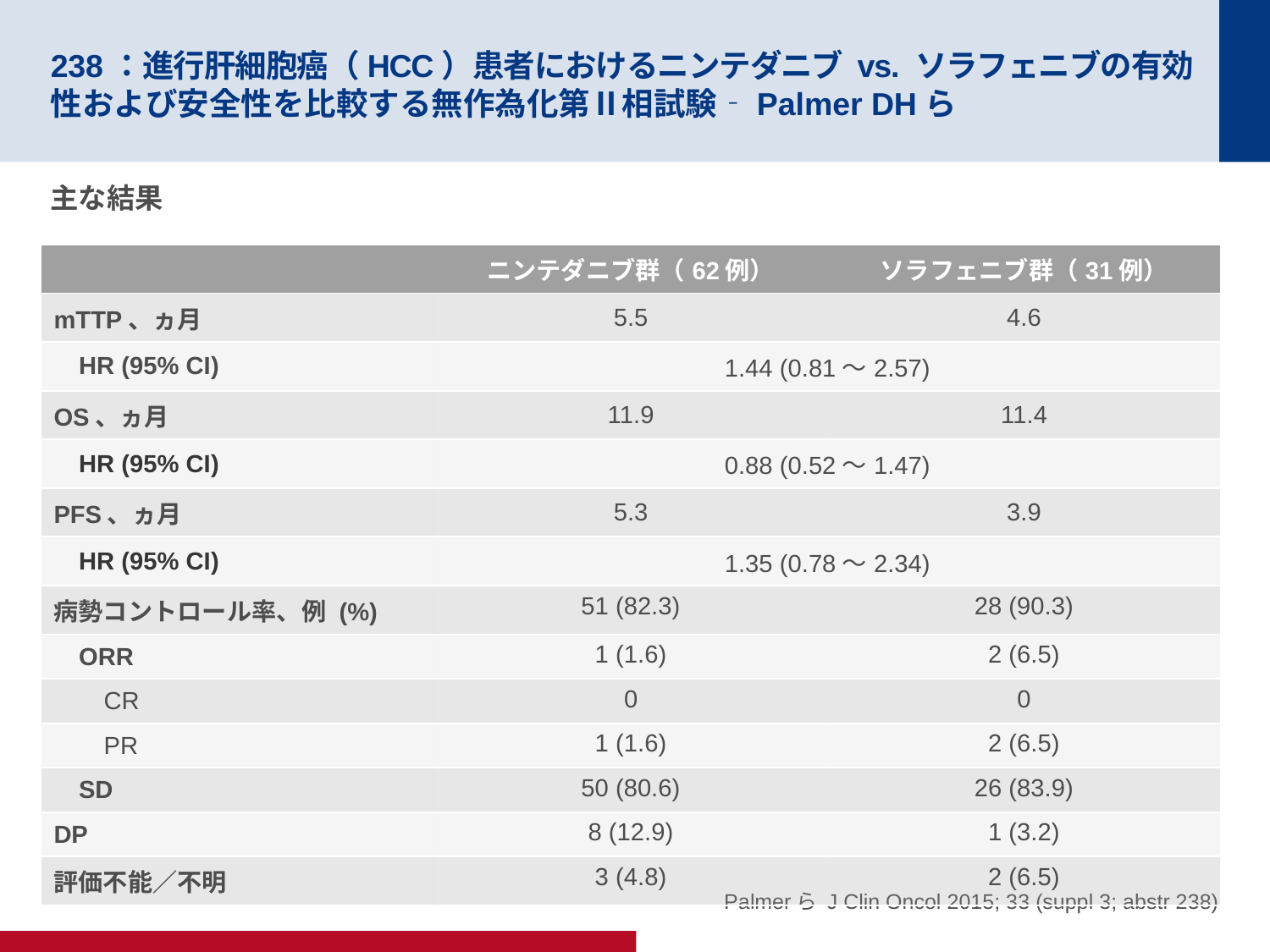

# 238：進行肝細胞癌（HCC）患者におけるニンテダニブ vs. ソラフェニブの有効性および安全性を比較する無作為化第Ⅱ相試験‐Palmer DHら
主な結果
|  | ニンテダニブ群（62例） | ソラフェニブ群（31例） |
| --- | --- | --- |
| mTTP、ヵ月 | 5.5 | 4.6 |
| HR (95% CI) | 1.44 (0.81～2.57) |  |
| OS、ヵ月 | 11.9 | 11.4 |
| HR (95% CI) | 0.88 (0.52～1.47) |  |
| PFS、ヵ月 | 5.3 | 3.9 |
| HR (95% CI) | 1.35 (0.78～2.34) |  |
| 病勢コントロール率、例 (%) | 51 (82.3) | 28 (90.3) |
| ORR | 1 (1.6) | 2 (6.5) |
| CR | 0 | 0 |
| PR | 1 (1.6) | 2 (6.5) |
| SD | 50 (80.6) | 26 (83.9) |
| DP | 8 (12.9) | 1 (3.2) |
| 評価不能／不明 | 3 (4.8) | 2 (6.5) |
Palmerら J Clin Oncol 2015; 33 (suppl 3; abstr 238)